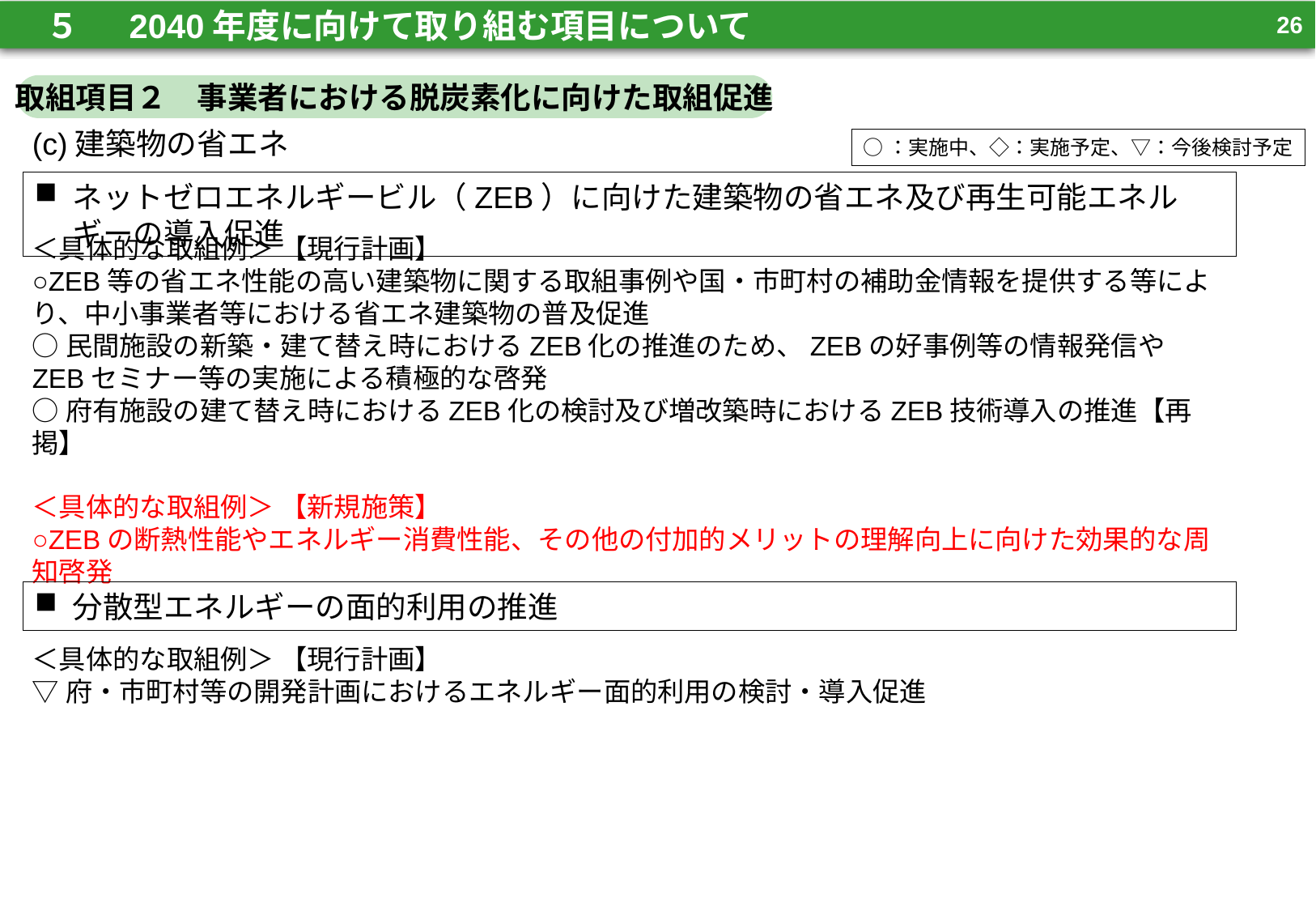

26
　５　 2040年度に向けて取り組む項目について
26
取組項目２　事業者における脱炭素化に向けた取組促進
(c)建築物の省エネ
○：実施中、◇：実施予定、▽：今後検討予定
ネットゼロエネルギービル（ZEB）に向けた建築物の省エネ及び再生可能エネルギーの導入促進
＜具体的な取組例＞ 【現行計画】
○ZEB等の省エネ性能の高い建築物に関する取組事例や国・市町村の補助金情報を提供する等により、中小事業者等における省エネ建築物の普及促進
○民間施設の新築・建て替え時におけるZEB化の推進のため、ZEBの好事例等の情報発信やZEBセミナー等の実施による積極的な啓発
○府有施設の建て替え時におけるZEB化の検討及び増改築時におけるZEB技術導入の推進【再掲】

＜具体的な取組例＞ 【新規施策】
○ZEBの断熱性能やエネルギー消費性能、その他の付加的メリットの理解向上に向けた効果的な周知啓発

分散型エネルギーの面的利用の推進
＜具体的な取組例＞ 【現行計画】
▽府・市町村等の開発計画におけるエネルギー面的利用の検討・導入促進